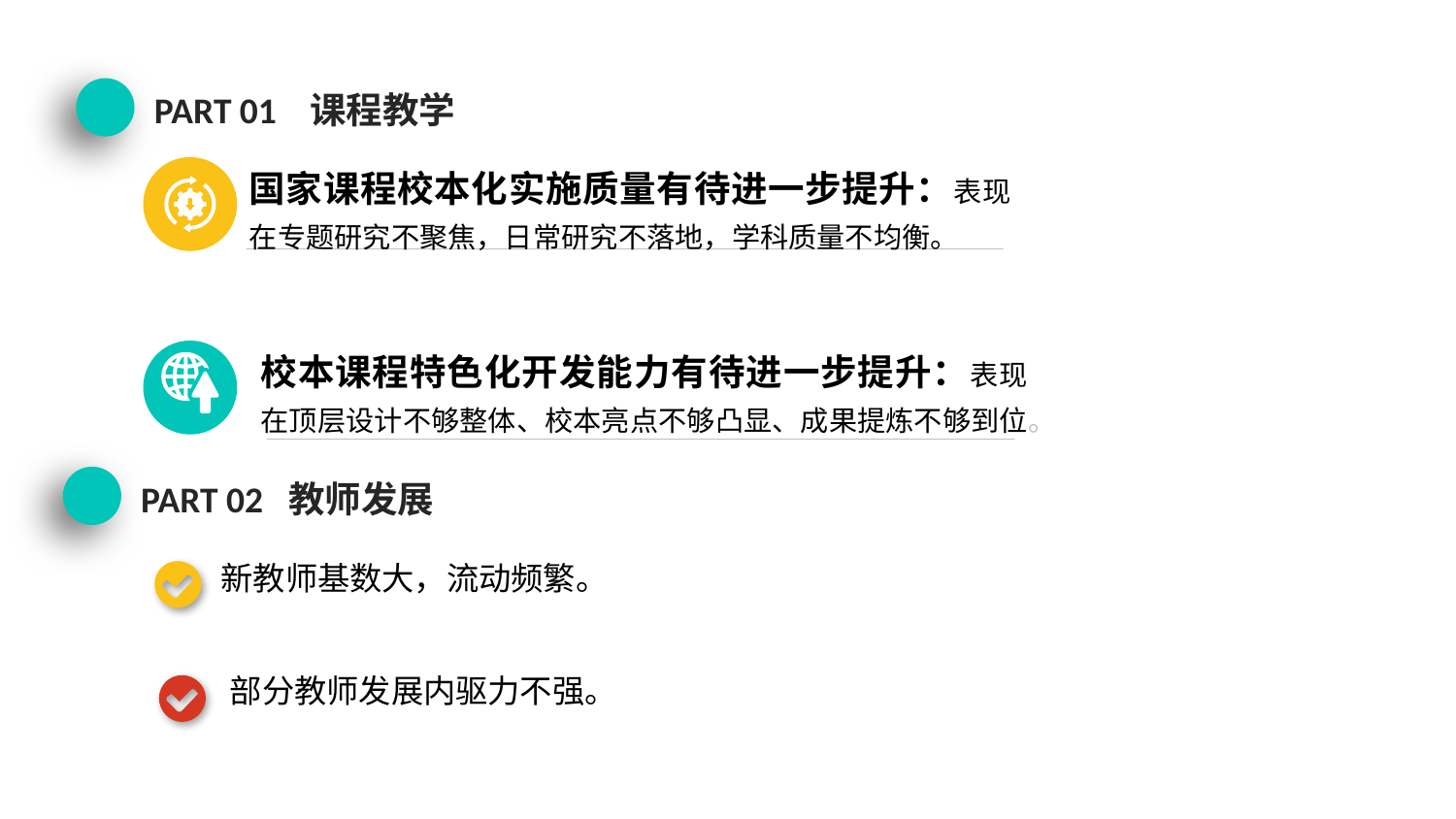

PART 01   课程教学
国家课程校本化实施质量有待进一步提升：表现在专题研究不聚焦，日常研究不落地，学科质量不均衡。

校本课程特色化开发能力有待进一步提升：表现在顶层设计不够整体、校本亮点不够凸显、成果提炼不够到位。

PART 02  教师发展
新教师基数大，流动频繁。

部分教师发展内驱力不强。